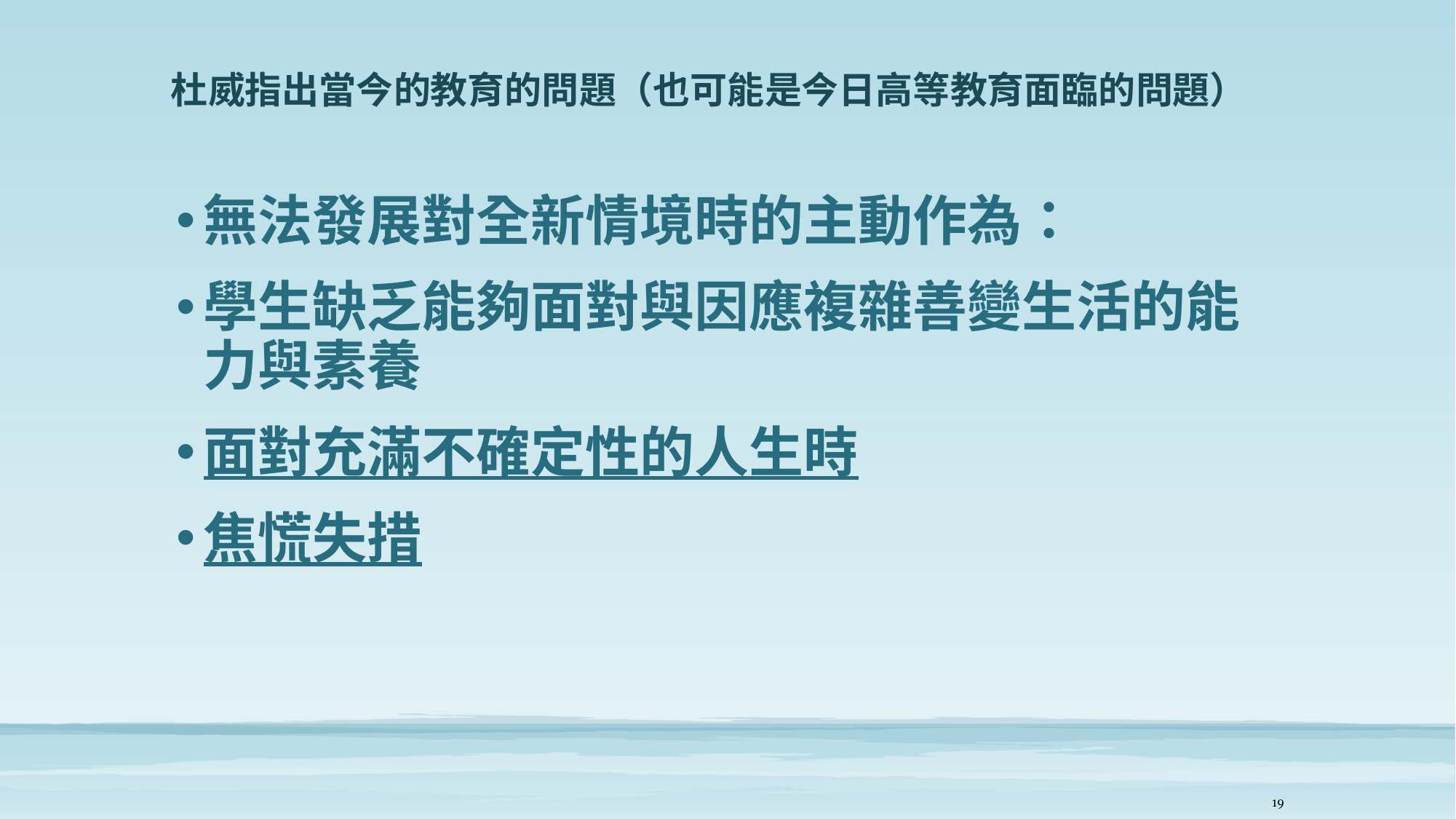

# 杜威指出當今的教育的問題（也可能是今日高等教育面臨的問題）
無法發展對全新情境時的主動作為：
學生缺乏能夠面對與因應複雜善變生活的能力與素養
面對充滿不確定性的人生時
焦慌失措

19